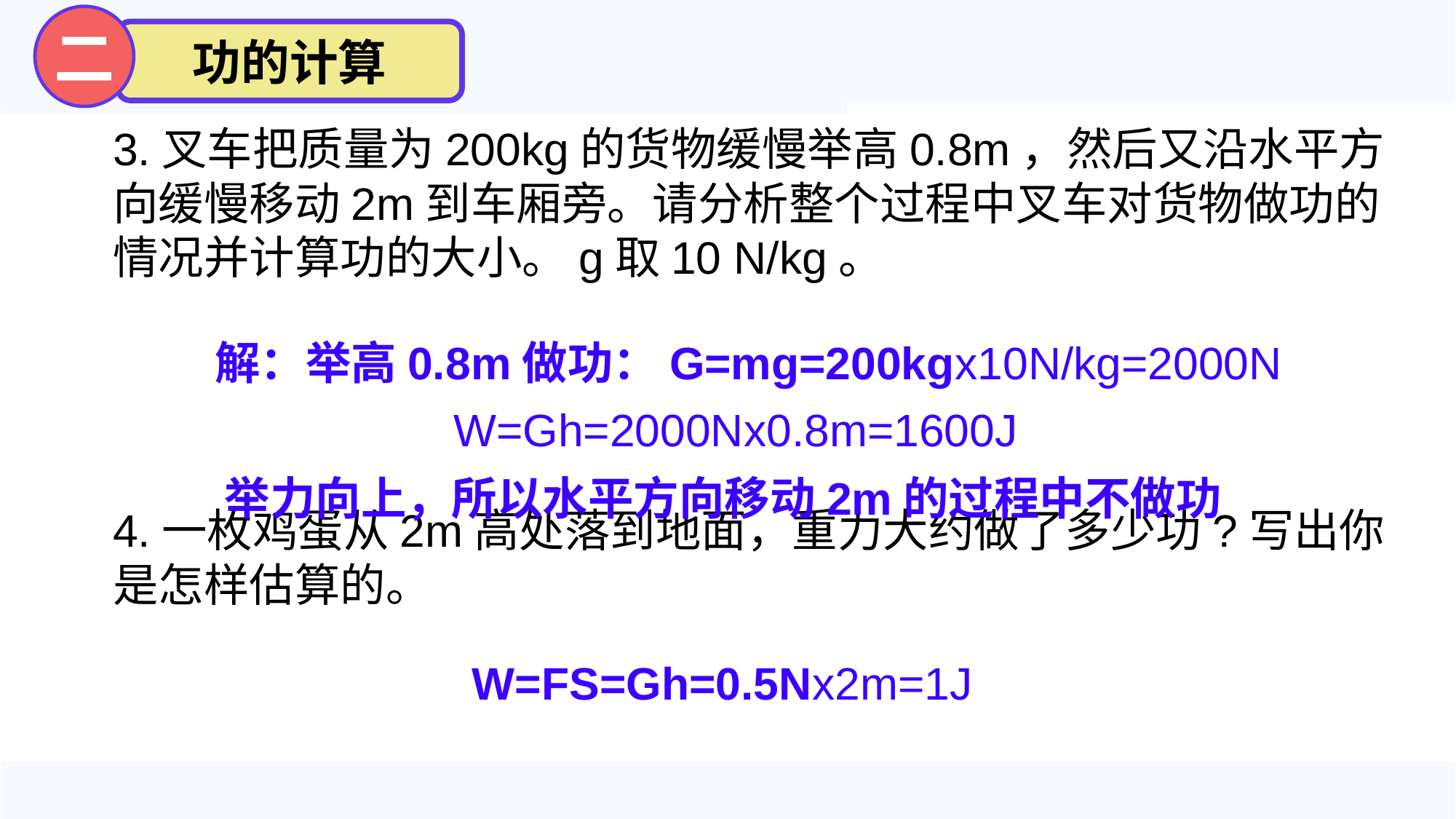

二
功的计算

3.叉车把质量为200kg的货物缓慢举高0.8m，然后又沿水平方向缓慢移动2m到车厢旁。请分析整个过程中叉车对货物做功的情况并计算功的大小。g取10 N/kg。

4.一枚鸡蛋从2m高处落到地面，重力大约做了多少功?写出你是怎样估算的。
解：举高0.8m做功：G=mg=200kgx10N/kg=2000N
                   W=Gh=2000Nx0.8m=1600J

举力向上，所以水平方向移动2m的过程中不做功
W=FS=Gh=0.5Nx2m=1J